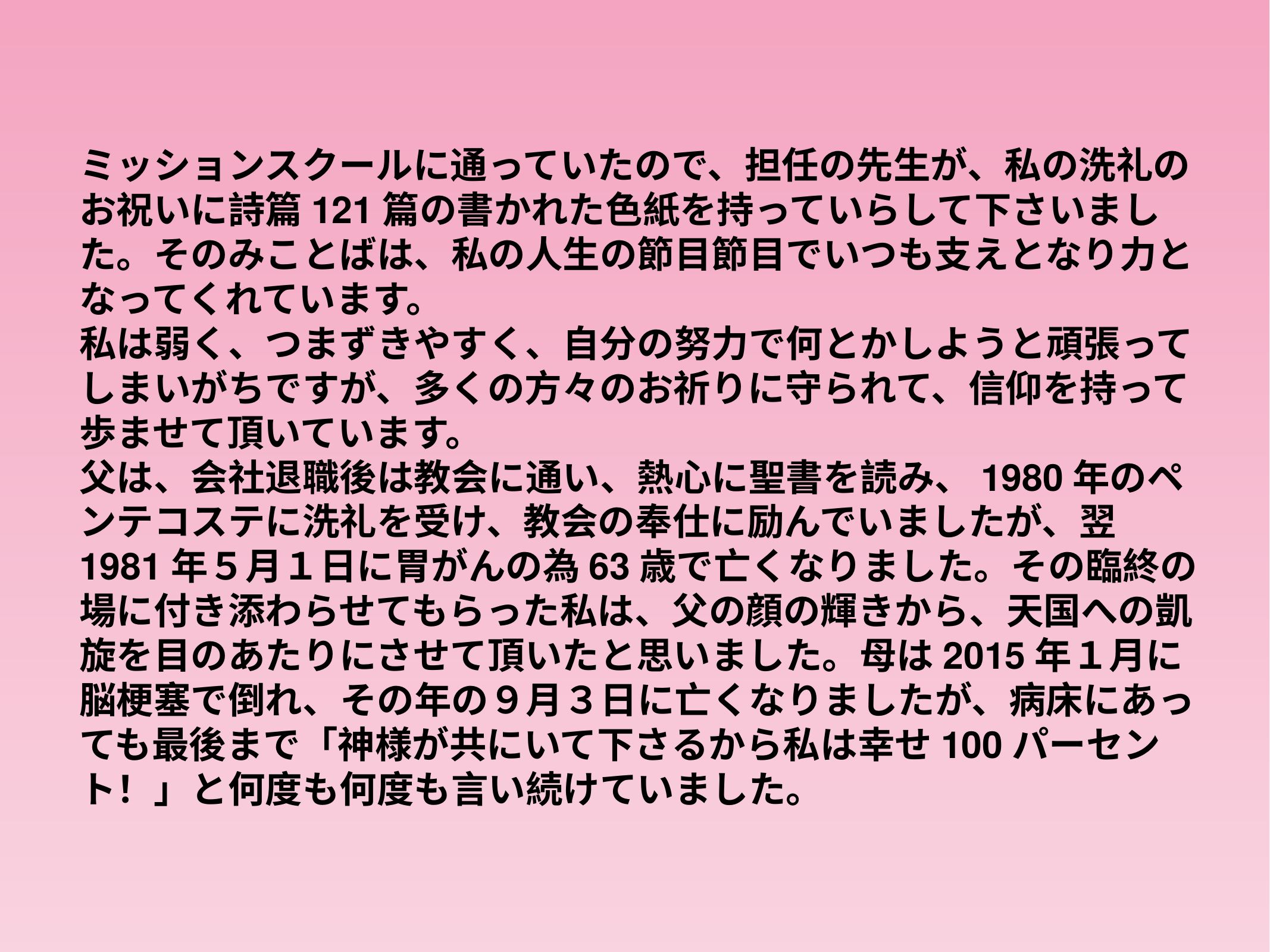

ミッションスクールに通っていたので、担任の先生が、私の洗礼のお祝いに詩篇121篇の書かれた色紙を持っていらして下さいました。そのみことばは、私の人生の節目節目でいつも支えとなり力となってくれています。
私は弱く、つまずきやすく、自分の努力で何とかしようと頑張ってしまいがちですが、多くの方々のお祈りに守られて、信仰を持って歩ませて頂いています。
父は、会社退職後は教会に通い、熱心に聖書を読み、1980年のペンテコステに洗礼を受け、教会の奉仕に励んでいましたが、翌1981年５月１日に胃がんの為63歳で亡くなりました。その臨終の場に付き添わらせてもらった私は、父の顔の輝きから、天国への凱旋を目のあたりにさせて頂いたと思いました。母は2015年１月に脳梗塞で倒れ、その年の９月３日に亡くなりましたが、病床にあっても最後まで「神様が共にいて下さるから私は幸せ100パーセント！」と何度も何度も言い続けていました。